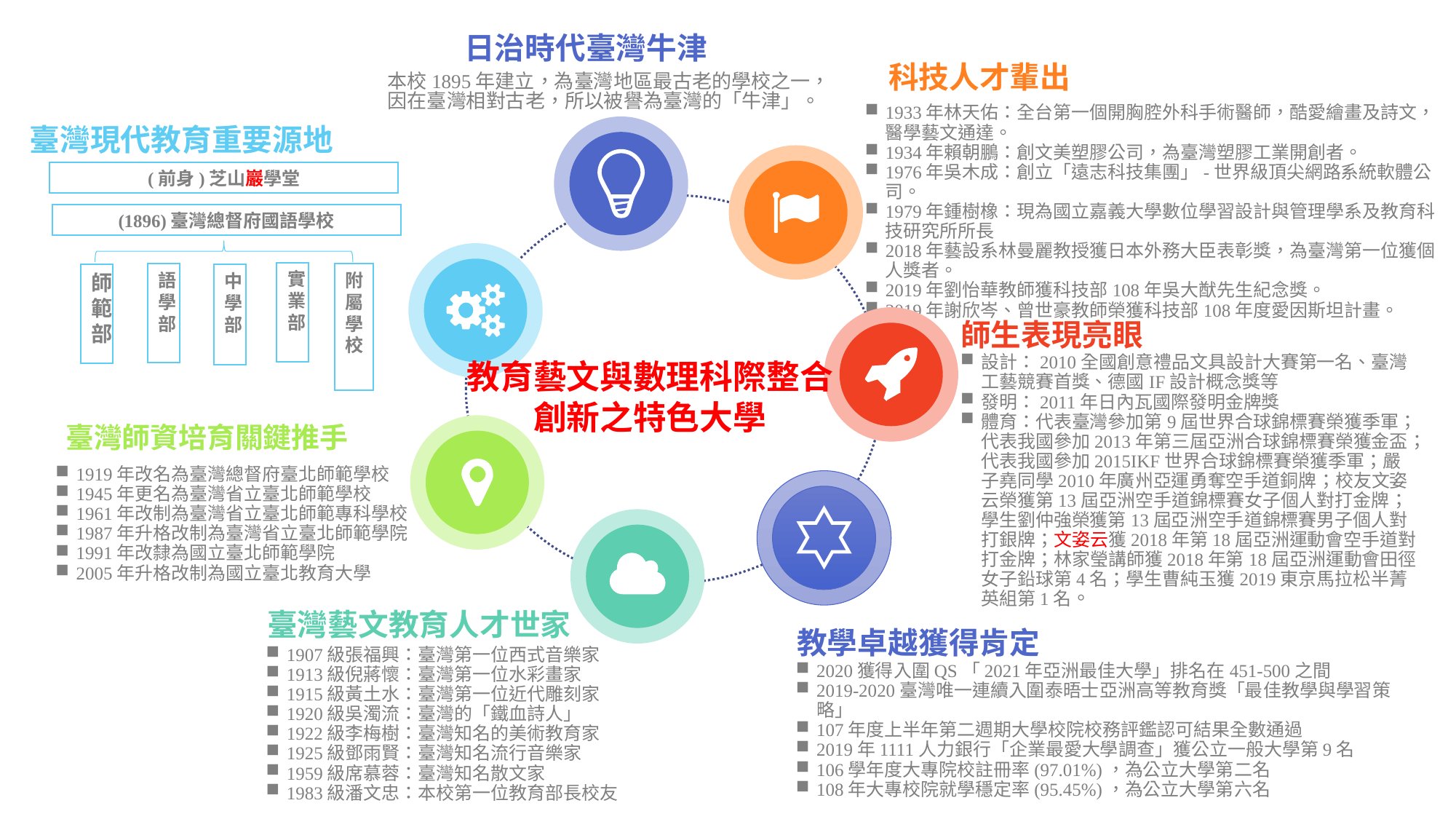

日治時代臺灣牛津
本校1895年建立，為臺灣地區最古老的學校之一，因在臺灣相對古老，所以被譽為臺灣的「牛津」。
科技人才輩出
1933年林天佑：全台第一個開胸腔外科手術醫師，酷愛繪畫及詩文，醫學藝文通達。
1934年賴朝鵬：創文美塑膠公司，為臺灣塑膠工業開創者。
1976年吳木成：創立「遠志科技集團」-世界級頂尖網路系統軟體公司。
1979年鍾樹橡：現為國立嘉義大學數位學習設計與管理學系及教育科技研究所所長
2018年藝設系林曼麗教授獲日本外務大臣表彰獎，為臺灣第一位獲個人獎者。
2019年劉怡華教師獲科技部108年吳大猷先生紀念獎。
2019年謝欣岑、曾世豪教師榮獲科技部108年度愛因斯坦計畫。

臺灣現代教育重要源地

(前身)芝山巖學堂
(1896)臺灣總督府國語學校
實業部
語學
部
附屬學校
師範部
中學部

師生表現亮眼
設計：2010全國創意禮品文具設計大賽第一名、臺灣工藝競賽首獎、德國IF設計概念獎等
發明：2011年日內瓦國際發明金牌獎
體育：代表臺灣參加第9屆世界合球錦標賽榮獲季軍；代表我國參加2013年第三屆亞洲合球錦標賽榮獲金盃；代表我國參加2015IKF世界合球錦標賽榮獲季軍；嚴子堯同學2010年廣州亞運勇奪空手道銅牌；校友文姿云榮獲第13屆亞洲空手道錦標賽女子個人對打金牌；學生劉仲強榮獲第13屆亞洲空手道錦標賽男子個人對打銀牌；文姿云獲2018年第18屆亞洲運動會空手道對打金牌；林家瑩講師獲2018年第18屆亞洲運動會田徑女子鉛球第4名；學生曹純玉獲2019東京馬拉松半菁英組第1名。
教育藝文與數理科際整合創新之特色大學

臺灣師資培育關鍵推手
1919年改名為臺灣總督府臺北師範學校
1945年更名為臺灣省立臺北師範學校
1961年改制為臺灣省立臺北師範專科學校
1987年升格改制為臺灣省立臺北師範學院
1991年改隸為國立臺北師範學院
2005年升格改制為國立臺北教育大學

臺灣藝文教育人才世家
1907級張福興：臺灣第一位西式音樂家
1913級倪蔣懷：臺灣第一位水彩畫家
1915級黃土水：臺灣第一位近代雕刻家
1920級吳濁流：臺灣的「鐵血詩人」
1922級李梅樹：臺灣知名的美術教育家
1925級鄧雨賢：臺灣知名流行音樂家
1959級席慕蓉：臺灣知名散文家
1983級潘文忠：本校第一位教育部長校友
教學卓越獲得肯定
2020獲得入圍QS「2021年亞洲最佳大學」排名在451-500之間
2019-2020臺灣唯一連續入圍泰晤士亞洲高等教育獎「最佳教學與學習策略」
107年度上半年第二週期大學校院校務評鑑認可結果全數通過
2019年1111人力銀行「企業最愛大學調查」獲公立一般大學第9名
106學年度大專院校註冊率(97.01%)，為公立大學第二名
108年大專校院就學穩定率(95.45%)，為公立大學第六名